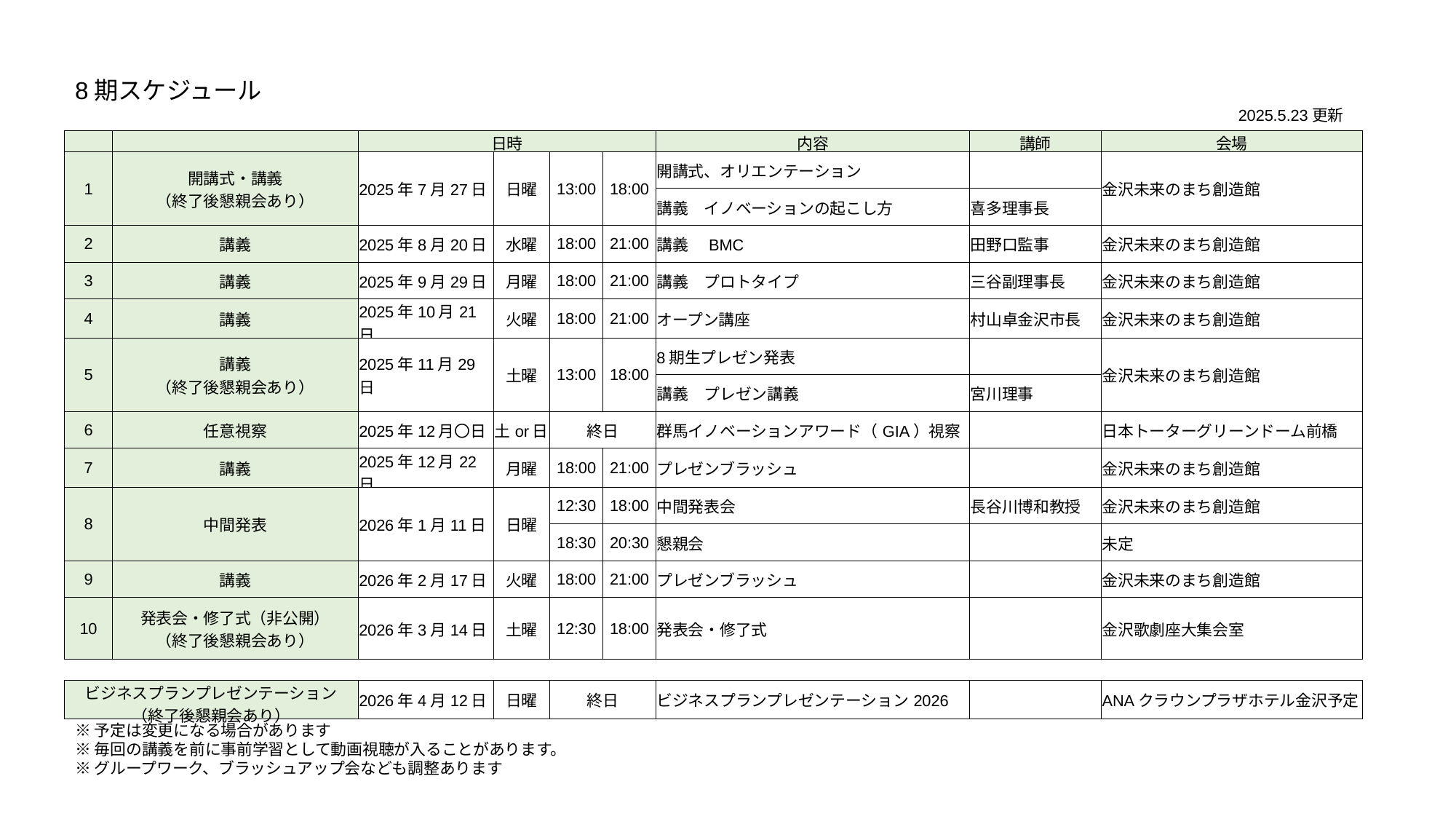

8期スケジュール
2025.5.23更新
|  |  | 日時 |  |  |  | 内容 | 講師 | 会場 |
| --- | --- | --- | --- | --- | --- | --- | --- | --- |
| 1 | 開講式・講義 （終了後懇親会あり） | 2025年7月27日 | 日曜 | 13:00 | 18:00 | 開講式、オリエンテーション |  | 金沢未来のまち創造館 |
|  |  |  |  |  |  | 講義　イノベーションの起こし方 | 喜多理事長 |  |
| 2 | 講義 | 2025年8月20日 | 水曜 | 18:00 | 21:00 | 講義　BMC | 田野口監事 | 金沢未来のまち創造館 |
| 3 | 講義 | 2025年9月29日 | 月曜 | 18:00 | 21:00 | 講義　プロトタイプ | 三谷副理事長 | 金沢未来のまち創造館 |
| 4 | 講義 | 2025年10月21日 | 火曜 | 18:00 | 21:00 | オープン講座 | 村山卓金沢市長 | 金沢未来のまち創造館 |
| 5 | 講義 （終了後懇親会あり） | 2025年11月29日 | 土曜 | 13:00 | 18:00 | 8期生プレゼン発表 |  | 金沢未来のまち創造館 |
|  |  |  |  |  |  | 講義　プレゼン講義 | 宮川理事 |  |
| 6 | 任意視察 | 2025年12月〇日 | 土or日 | 終日 |  | 群馬イノベーションアワード（GIA）視察 |  | 日本トーターグリーンドーム前橋 |
| 7 | 講義 | 2025年12月22日 | 月曜 | 18:00 | 21:00 | プレゼンブラッシュ |  | 金沢未来のまち創造館 |
| 8 | 中間発表 | 2026年1月11日 | 日曜 | 12:30 | 18:00 | 中間発表会 | 長谷川博和教授 | 金沢未来のまち創造館 |
|  |  |  |  | 18:30 | 20:30 | 懇親会 |  | 未定 |
| 9 | 講義 | 2026年2月17日 | 火曜 | 18:00 | 21:00 | プレゼンブラッシュ |  | 金沢未来のまち創造館 |
| 10 | 発表会・修了式（非公開） （終了後懇親会あり） | 2026年3月14日 | 土曜 | 12:30 | 18:00 | 発表会・修了式 |  | 金沢歌劇座大集会室 |
|  |  |  |  |  |  |  |  |  |
| ビジネスプランプレゼンテーション （終了後懇親会あり） |  | 2026年4月12日 | 日曜 | 終日 |  | ビジネスプランプレゼンテーション2026 |  | ANAクラウンプラザホテル金沢予定 |
※予定は変更になる場合があります
※毎回の講義を前に事前学習として動画視聴が入ることがあります。
※グループワーク、ブラッシュアップ会なども調整あります